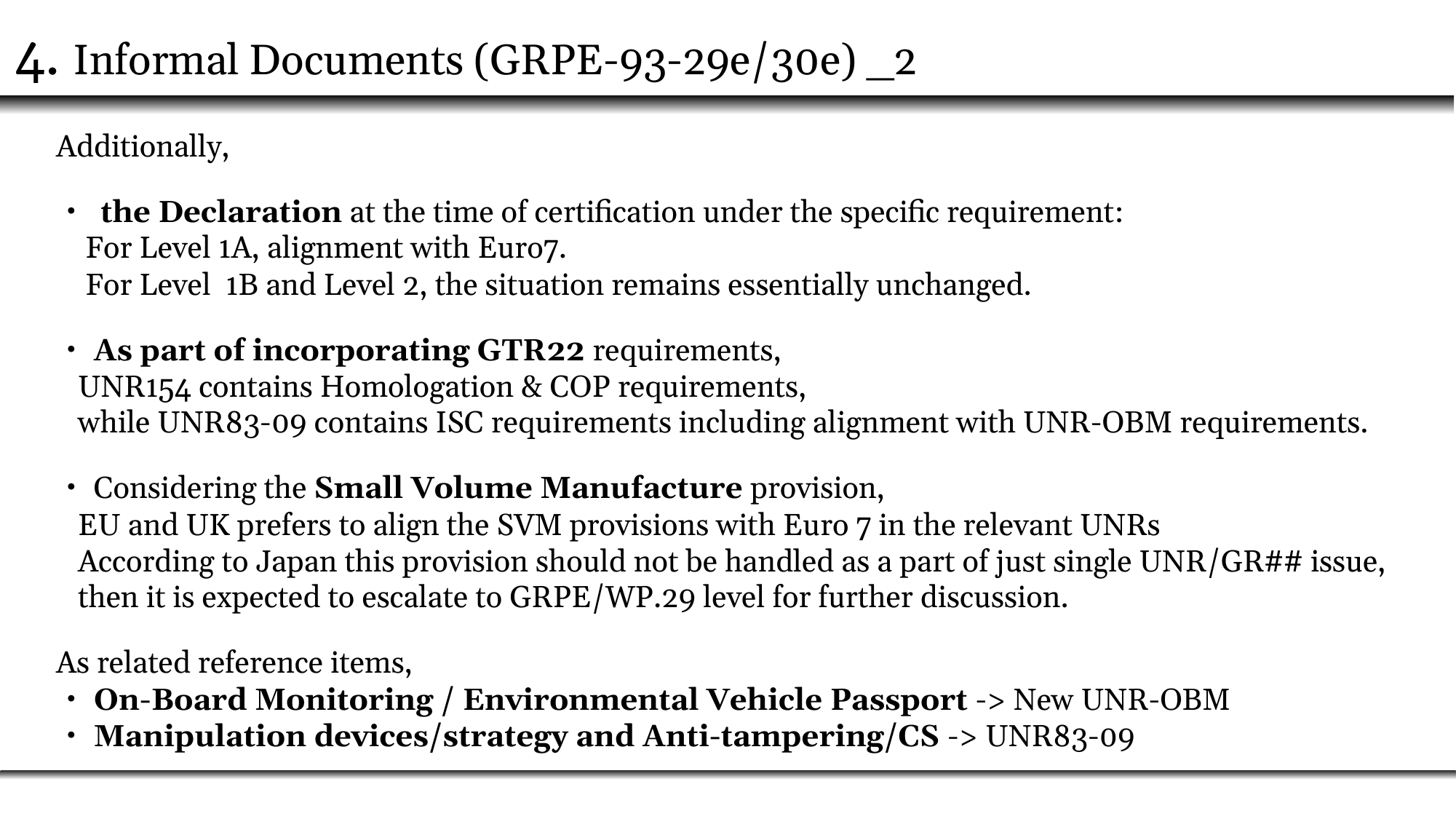

4. Informal Documents (GRPE-93-29e/30e) _2
Additionally,

・ the Declaration at the time of certification under the specific requirement:
    For Level 1A, alignment with Euro7.
    For Level  1B and Level 2, the situation remains essentially unchanged.

・As part of incorporating GTR22 requirements,
   UNR154 contains Homologation & COP requirements,
   while UNR83-09 contains ISC requirements including alignment with UNR-OBM requirements.

・Considering the Small Volume Manufacture provision,
   EU and UK prefers to align the SVM provisions with Euro 7 in the relevant UNRs
   According to Japan this provision should not be handled as a part of just single UNR/GR## issue,
   then it is expected to escalate to GRPE/WP.29 level for further discussion.

As related reference items,
・On-Board Monitoring / Environmental Vehicle Passport -> New UNR-OBM
・Manipulation devices/strategy and Anti-tampering/CS -> UNR83-09